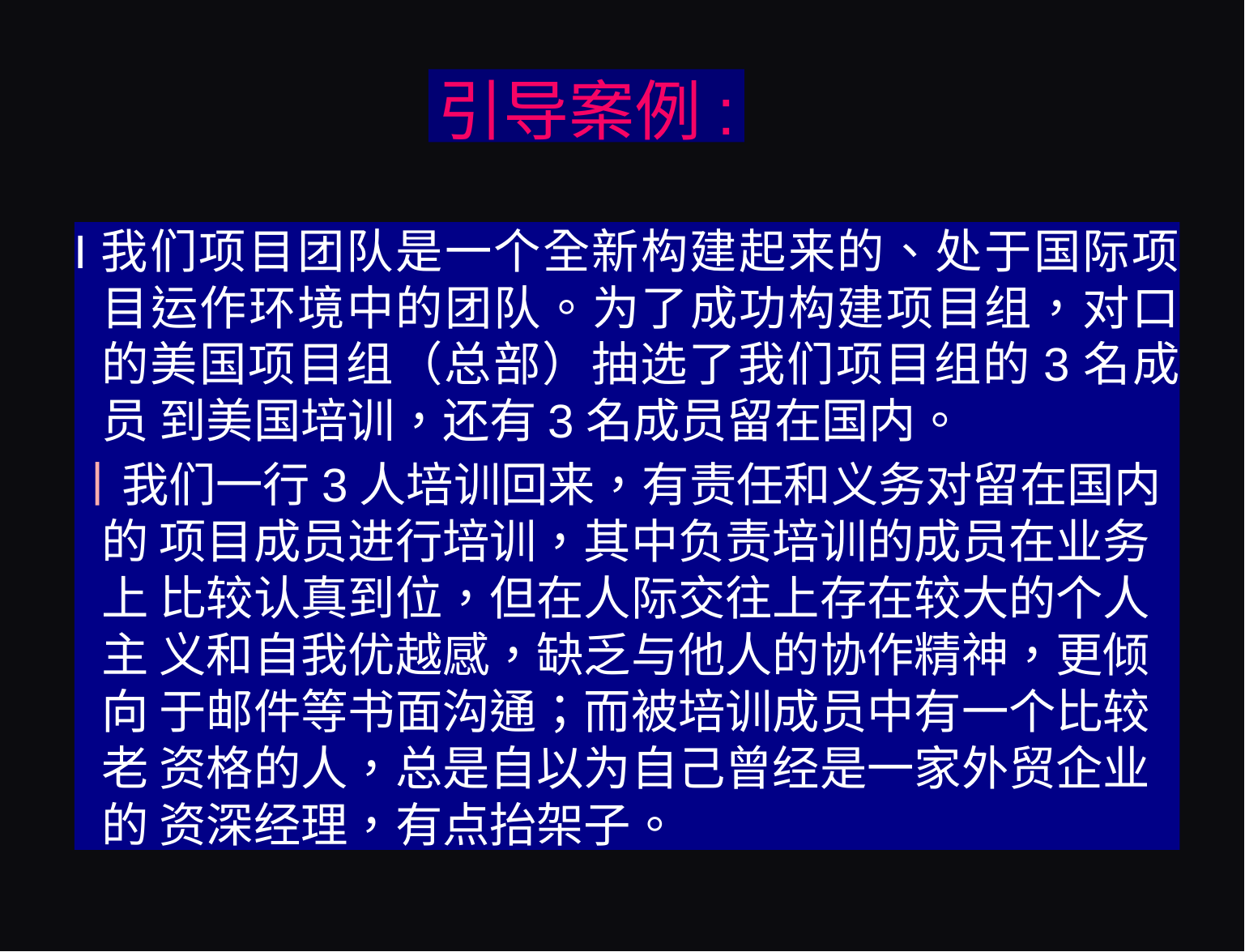

引导案例:
I我们项目团队是一个全新构建起来的、处于国际项 目运作环境中的团队。为了成功构建项目组，对口 的美国项目组（总部）抽选了我们项目组的3名成员 到美国培训，还有3名成员留在国内。
丨我们一行3人培训回来，有责任和义务对留在国内的 项目成员进行培训，其中负责培训的成员在业务上 比较认真到位，但在人际交往上存在较大的个人主 义和自我优越感，缺乏与他人的协作精神，更倾向 于邮件等书面沟通；而被培训成员中有一个比较老 资格的人，总是自以为自己曾经是一家外贸企业的 资深经理，有点抬架子。